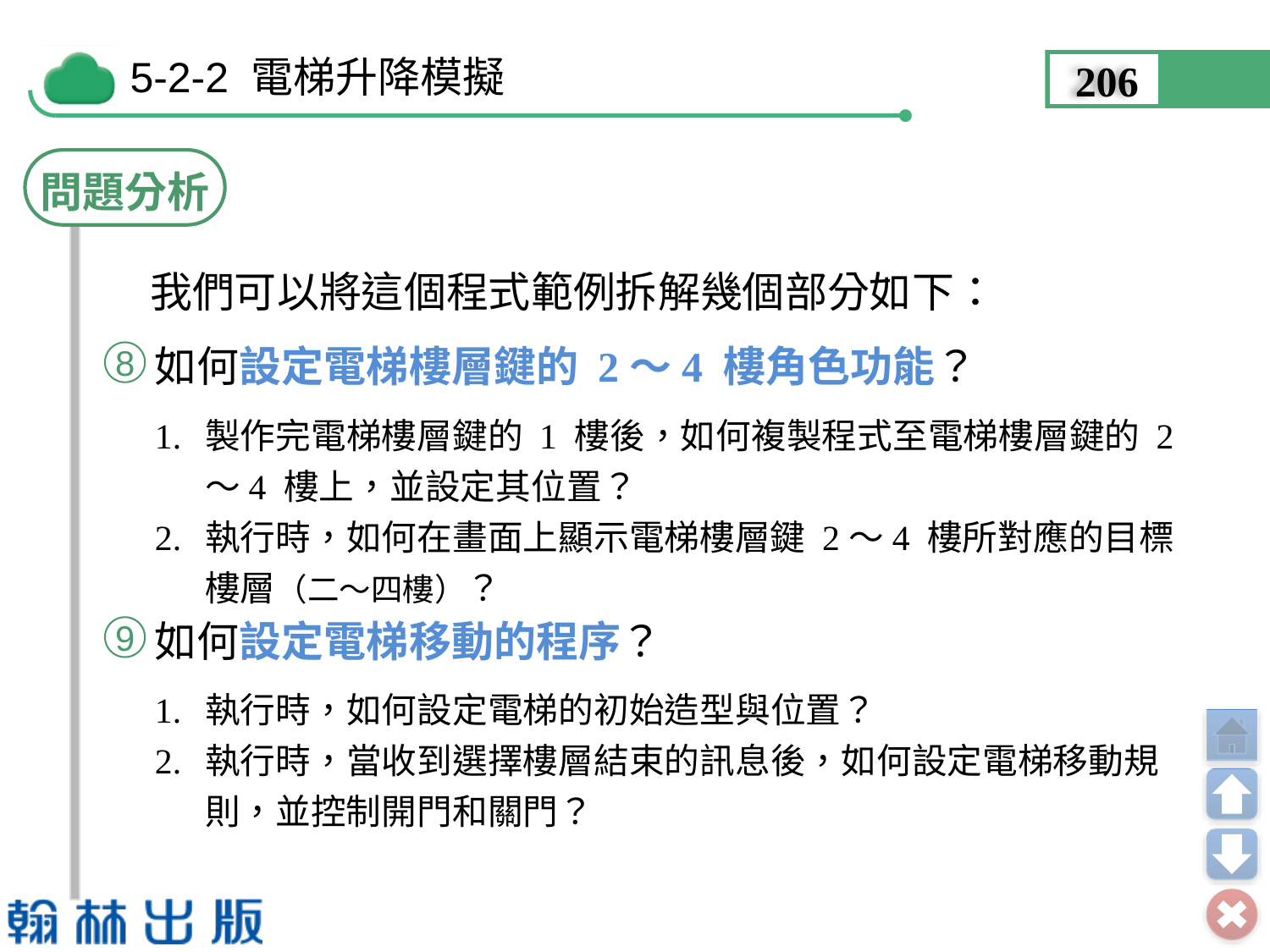

206
問題分析

我們可以將這個程式範例拆解幾個部分如下：
如何設定電梯樓層鍵的 2～4 樓角色功能？
8
1.	製作完電梯樓層鍵的 1 樓後，如何複製程式至電梯樓層鍵的 2～4 樓上，並設定其位置？
2.	執行時，如何在畫面上顯示電梯樓層鍵 2～4 樓所對應的目標樓層（二～四樓）？
如何設定電梯移動的程序？
9
1.	執行時，如何設定電梯的初始造型與位置？
2.	執行時，當收到選擇樓層結束的訊息後，如何設定電梯移動規則，並控制開門和關門？